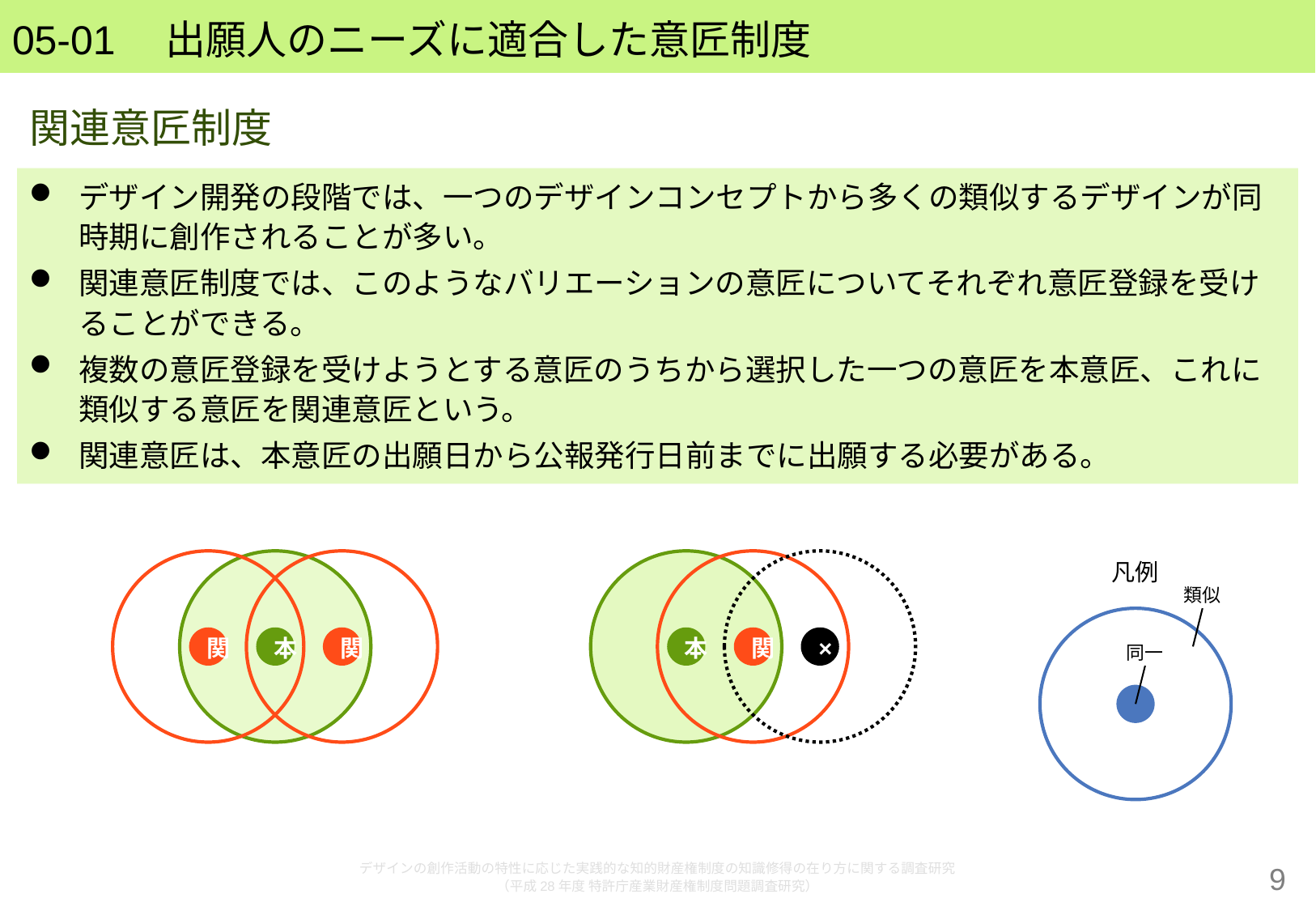

# 05-01　出願人のニーズに適合した意匠制度
関連意匠制度
デザイン開発の段階では、一つのデザインコンセプトから多くの類似するデザインが同時期に創作されることが多い。
関連意匠制度では、このようなバリエーションの意匠についてそれぞれ意匠登録を受けることができる。
複数の意匠登録を受けようとする意匠のうちから選択した一つの意匠を本意匠、これに類似する意匠を関連意匠という。
関連意匠は、本意匠の出願日から公報発行日前までに出願する必要がある。

凡例
類似

関
本
関
本
関
×
同一

デザインの創作活動の特性に応じた実践的な知的財産権制度の知識修得の在り方に関する調査研究
（平成28年度 特許庁産業財産権制度問題調査研究）
9